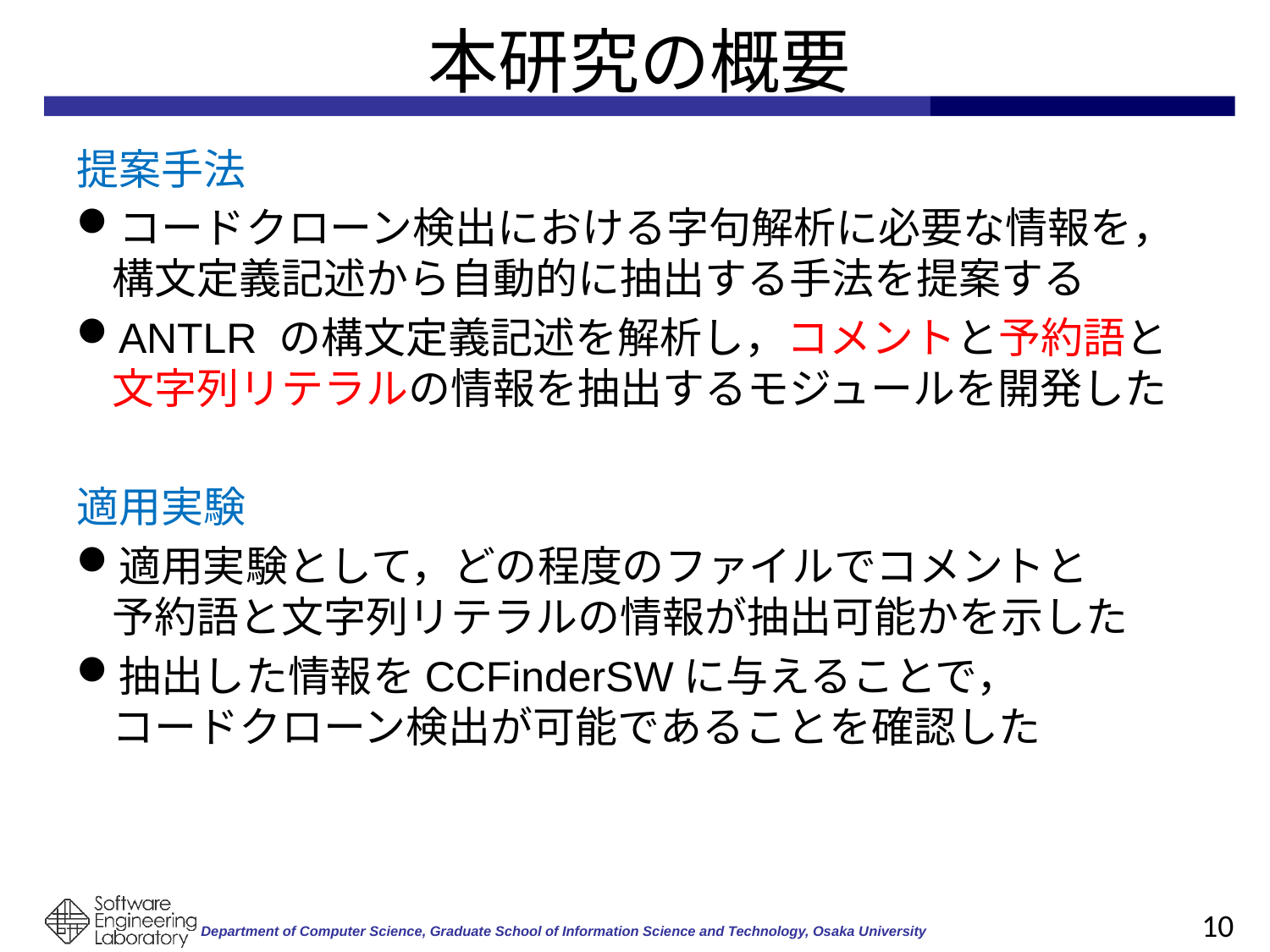

# 本研究の概要
提案手法
コードクローン検出における字句解析に必要な情報を，構文定義記述から自動的に抽出する手法を提案する
ANTLR の構文定義記述を解析し，コメントと予約語と文字列リテラルの情報を抽出するモジュールを開発した

適用実験
適用実験として，どの程度のファイルでコメントと　　予約語と文字列リテラルの情報が抽出可能かを示した
抽出した情報をCCFinderSWに与えることで，　　　　コードクローン検出が可能であることを確認した

10